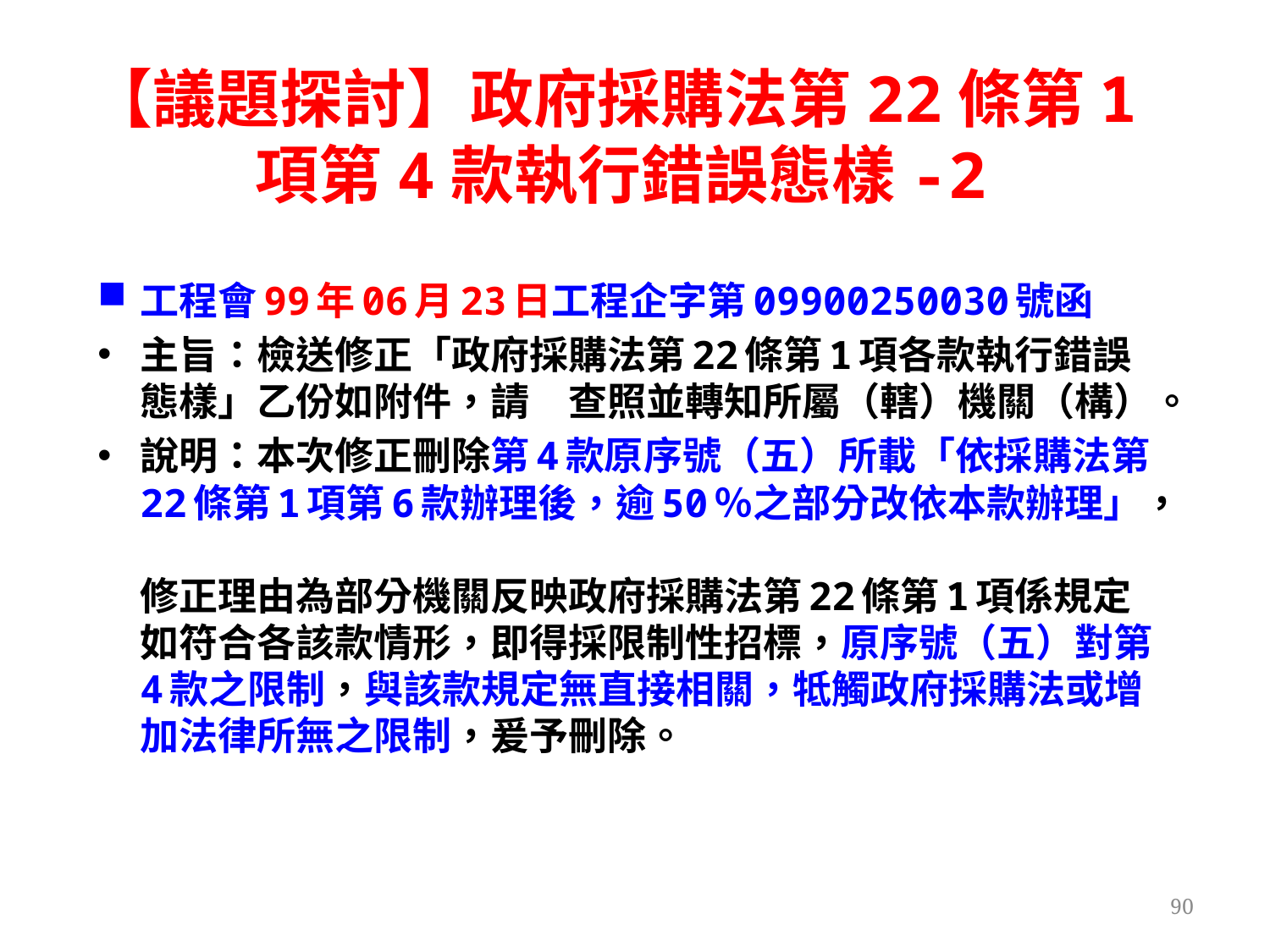

# 【議題探討】政府採購法第22條第1項第4款執行錯誤態樣-2
工程會99年06月23日工程企字第09900250030號函
主旨：檢送修正「政府採購法第22條第1項各款執行錯誤態樣」乙份如附件，請　查照並轉知所屬（轄）機關（構）。
說明：本次修正刪除第4款原序號（五）所載「依採購法第22條第1項第6款辦理後，逾50％之部分改依本款辦理」，
修正理由為部分機關反映政府採購法第22條第1項係規定如符合各該款情形，即得採限制性招標，原序號（五）對第4款之限制，與該款規定無直接相關，牴觸政府採購法或增加法律所無之限制，爰予刪除。

90